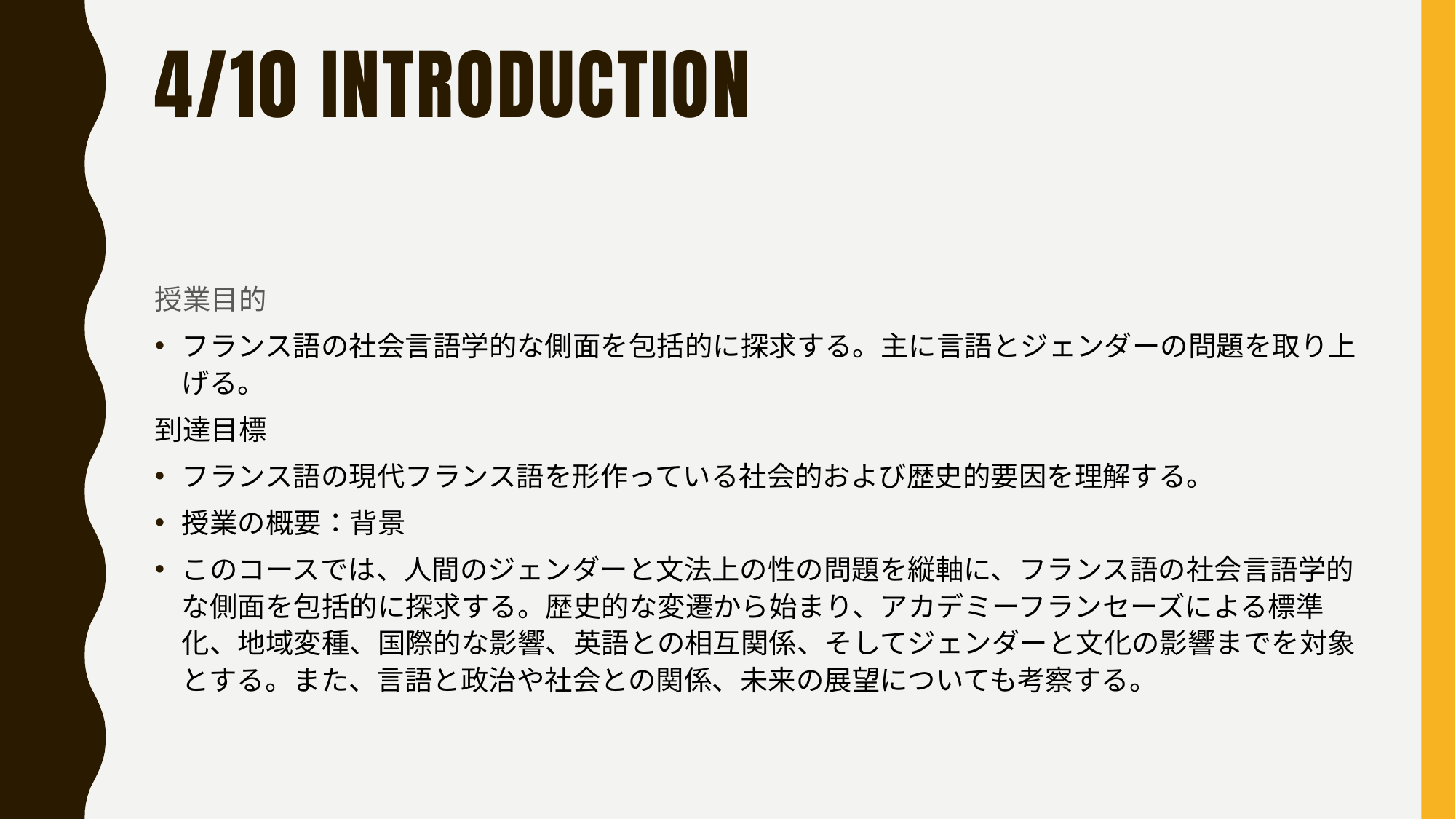

# 4/10 introduction
授業目的
フランス語の社会言語学的な側面を包括的に探求する。主に言語とジェンダーの問題を取り上げる。
到達目標
フランス語の現代フランス語を形作っている社会的および歴史的要因を理解する。
授業の概要：背景
このコースでは、人間のジェンダーと文法上の性の問題を縦軸に、フランス語の社会言語学的な側面を包括的に探求する。歴史的な変遷から始まり、アカデミーフランセーズによる標準化、地域変種、国際的な影響、英語との相互関係、そしてジェンダーと文化の影響までを対象とする。また、言語と政治や社会との関係、未来の展望についても考察する。